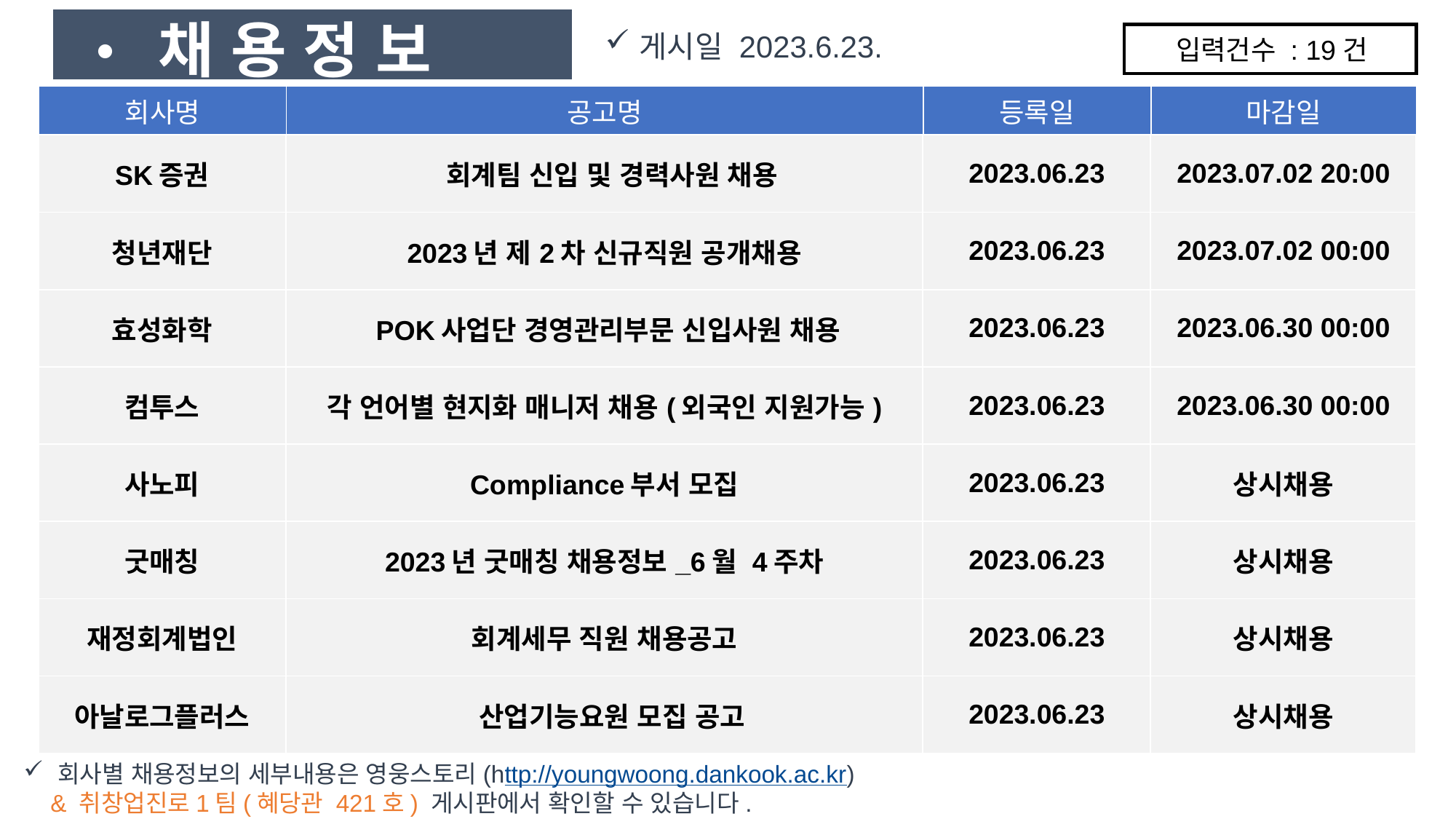

• 채 용 정 보

게시일 2023.6.23.

입력건수 : 19건
| 회사명 | 공고명 | 등록일 | 마감일 |
| --- | --- | --- | --- |

| SK증권 | 회계팀 신입 및 경력사원 채용 | 2023.06.23 | 2023.07.02 20:00 |
| --- | --- | --- | --- |
| 청년재단 | 2023년 제2차 신규직원 공개채용 | 2023.06.23 | 2023.07.02 00:00 |
| 효성화학 | POK사업단 경영관리부문 신입사원 채용 | 2023.06.23 | 2023.06.30 00:00 |
| 컴투스 | 각 언어별 현지화 매니저 채용(외국인 지원가능) | 2023.06.23 | 2023.06.30 00:00 |
| 사노피 | Compliance부서 모집 | 2023.06.23 | 상시채용 |
| 굿매칭 | 2023년 굿매칭 채용정보\_6월 4주차 | 2023.06.23 | 상시채용 |
| 재정회계법인 | 회계세무 직원 채용공고 | 2023.06.23 | 상시채용 |
| 아날로그플러스 | 산업기능요원 모집 공고 | 2023.06.23 | 상시채용 |

회사별 채용정보의 세부내용은 영웅스토리(http://youngwoong.dankook.ac.kr)
    & 취창업진로1팀(혜당관 421호) 게시판에서 확인할 수 있습니다.